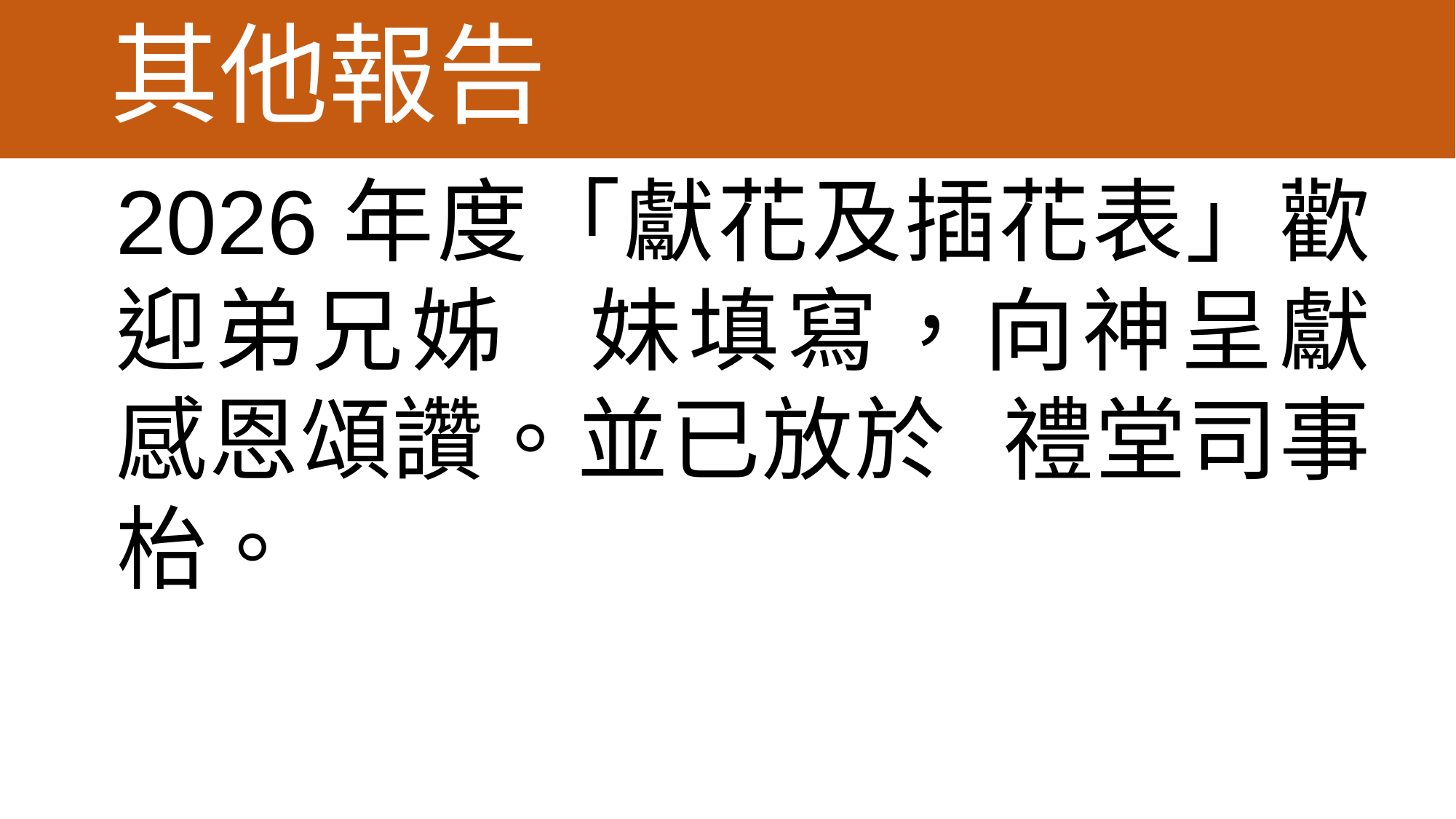

其他報告
2026年度「獻花及插花表」歡迎弟兄姊	妹填寫，向神呈獻感恩頌讚。並已放於	禮堂司事枱。